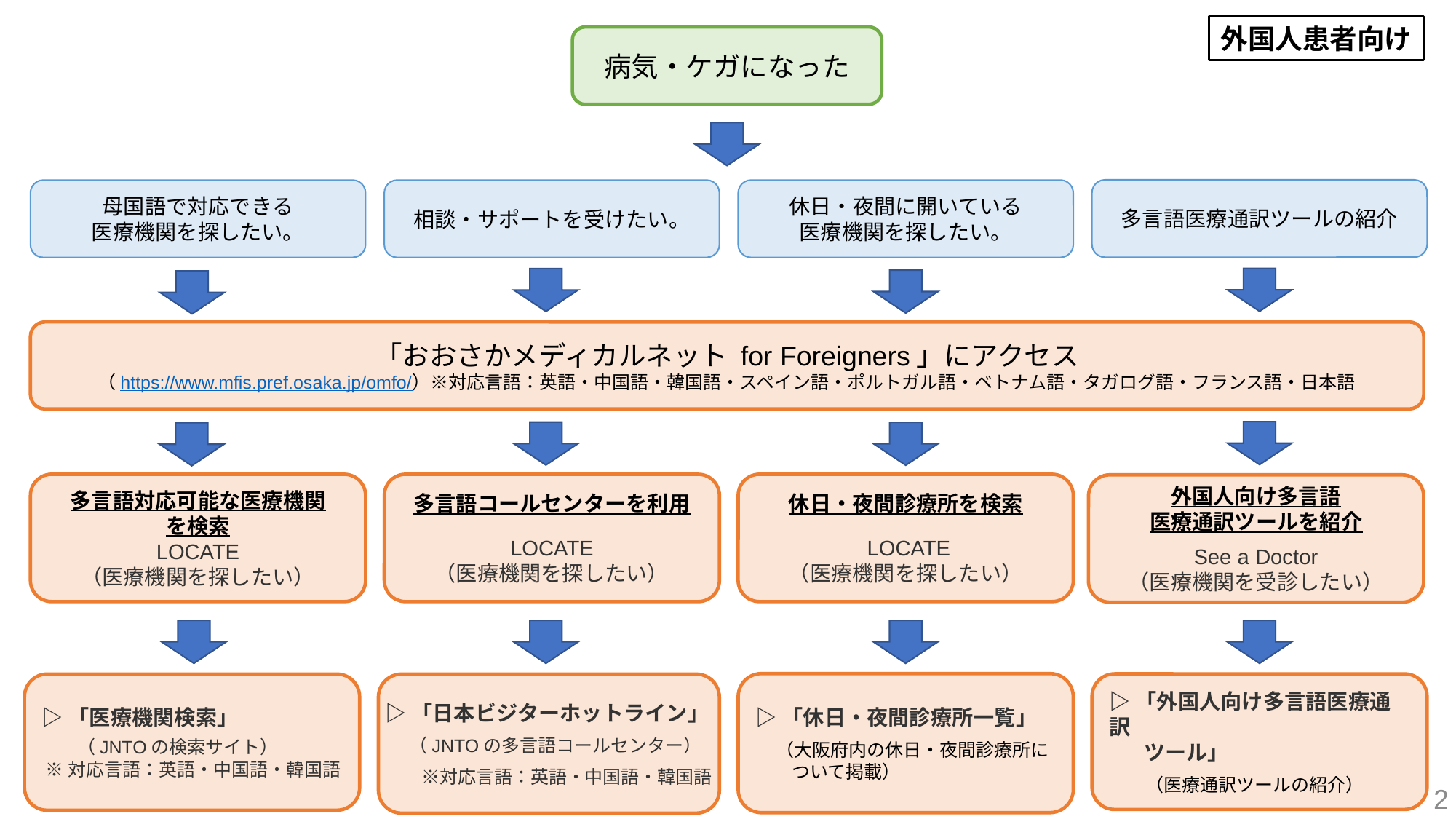

外国人患者向け
病気・ケガになった

多言語医療通訳ツールの紹介

外国人向け多言語
医療通訳ツールを紹介

See a Doctor
（医療機関を受診したい）
母国語で対応できる
医療機関を探したい。

相談・サポートを受けたい。
休日・夜間に開いている
医療機関を探したい。

「おおさかメディカルネット for Foreigners」にアクセス
（https://www.mfis.pref.osaka.jp/omfo/）※対応言語：英語・中国語・韓国語・スペイン語・ポルトガル語・ベトナム語・タガログ語・フランス語・日本語

多言語対応可能な医療機関
を検索
LOCATE
（医療機関を探したい）
多言語コールセンターを利用

LOCATE
（医療機関を探したい）
休日・夜間診療所を検索

 LOCATE
（医療機関を探したい）

▷「休日・夜間診療所一覧」
    （大阪府内の休日・夜間診療所に
　　ついて掲載）
▷「外国人向け多言語医療通訳
      ツール」
　　（医療通訳ツールの紹介）
▷「医療機関検索」
 　（JNTOの検索サイト）
 ※対応言語：英語・中国語・韓国語
▷「日本ビジターホットライン」
     （JNTOの多言語コールセンター）
　　※対応言語：英語・中国語・韓国語
2